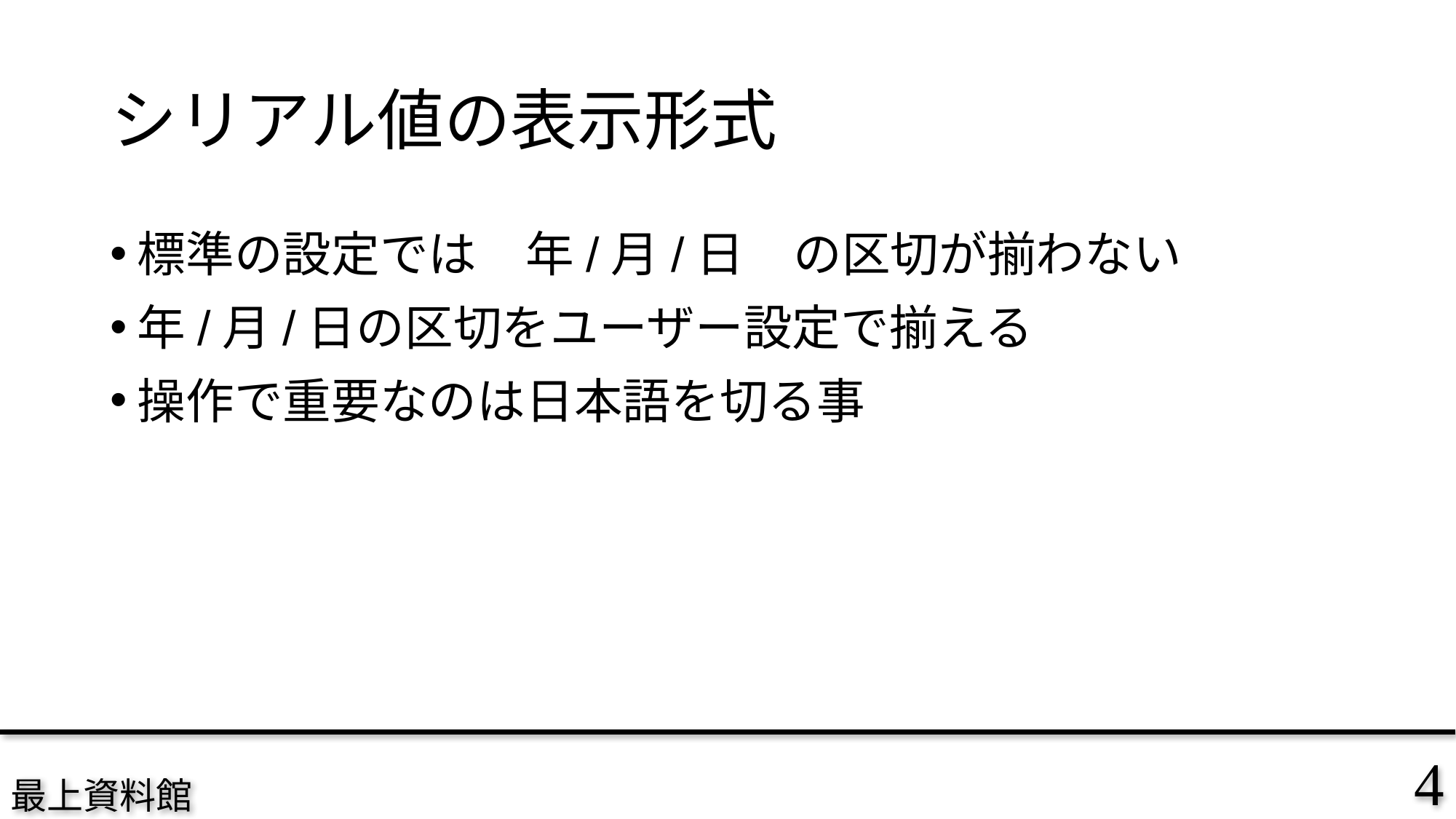

# シリアル値の表示形式
標準の設定では　年/月/日　の区切が揃わない
年/月/日の区切をユーザー設定で揃える
操作で重要なのは日本語を切る事